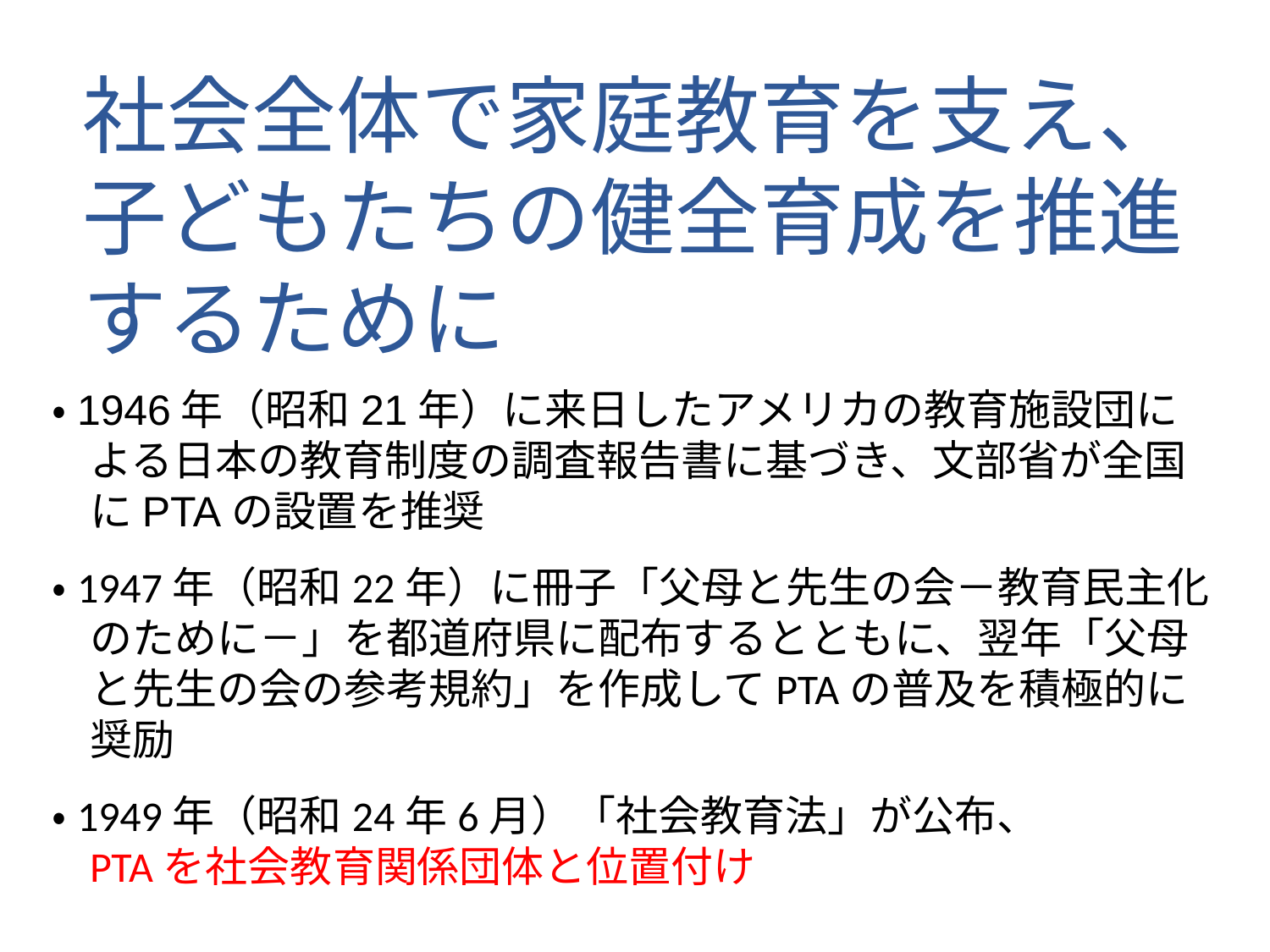

社会全体で家庭教育を支え、子どもたちの健全育成を推進するために
・1946年（昭和21年）に来日したアメリカの教育施設団による日本の教育制度の調査報告書に基づき、文部省が全国にPTAの設置を推奨

・1947年（昭和22年）に冊子「父母と先生の会－教育民主化のために－」を都道府県に配布するとともに、翌年「父母と先生の会の参考規約」を作成してPTAの普及を積極的に奨励

・1949年（昭和24年6月）「社会教育法」が公布、
PTAを社会教育関係団体と位置付け